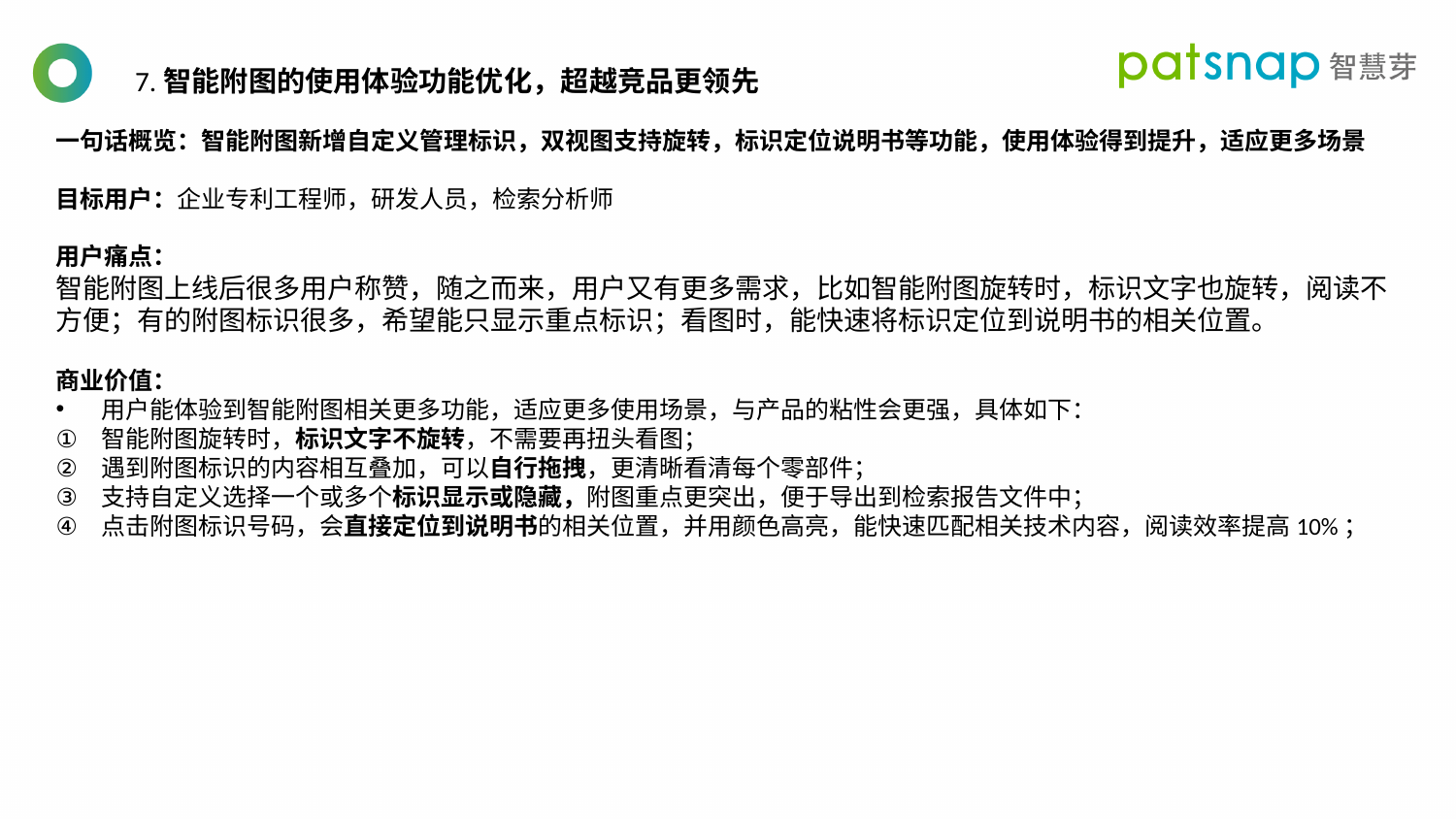

7.智能附图的使用体验功能优化，超越竞品更领先
一句话概览：智能附图新增自定义管理标识，双视图支持旋转，标识定位说明书等功能，使用体验得到提升，适应更多场景

目标用户：企业专利工程师，研发人员，检索分析师

用户痛点：
智能附图上线后很多用户称赞，随之而来，用户又有更多需求，比如智能附图旋转时，标识文字也旋转，阅读不方便；有的附图标识很多，希望能只显示重点标识；看图时，能快速将标识定位到说明书的相关位置。

商业价值：
用户能体验到智能附图相关更多功能，适应更多使用场景，与产品的粘性会更强，具体如下：
智能附图旋转时，标识文字不旋转，不需要再扭头看图；
遇到附图标识的内容相互叠加，可以自行拖拽，更清晰看清每个零部件；
支持自定义选择一个或多个标识显示或隐藏，附图重点更突出，便于导出到检索报告文件中；
点击附图标识号码，会直接定位到说明书的相关位置，并用颜色高亮，能快速匹配相关技术内容，阅读效率提高10%；